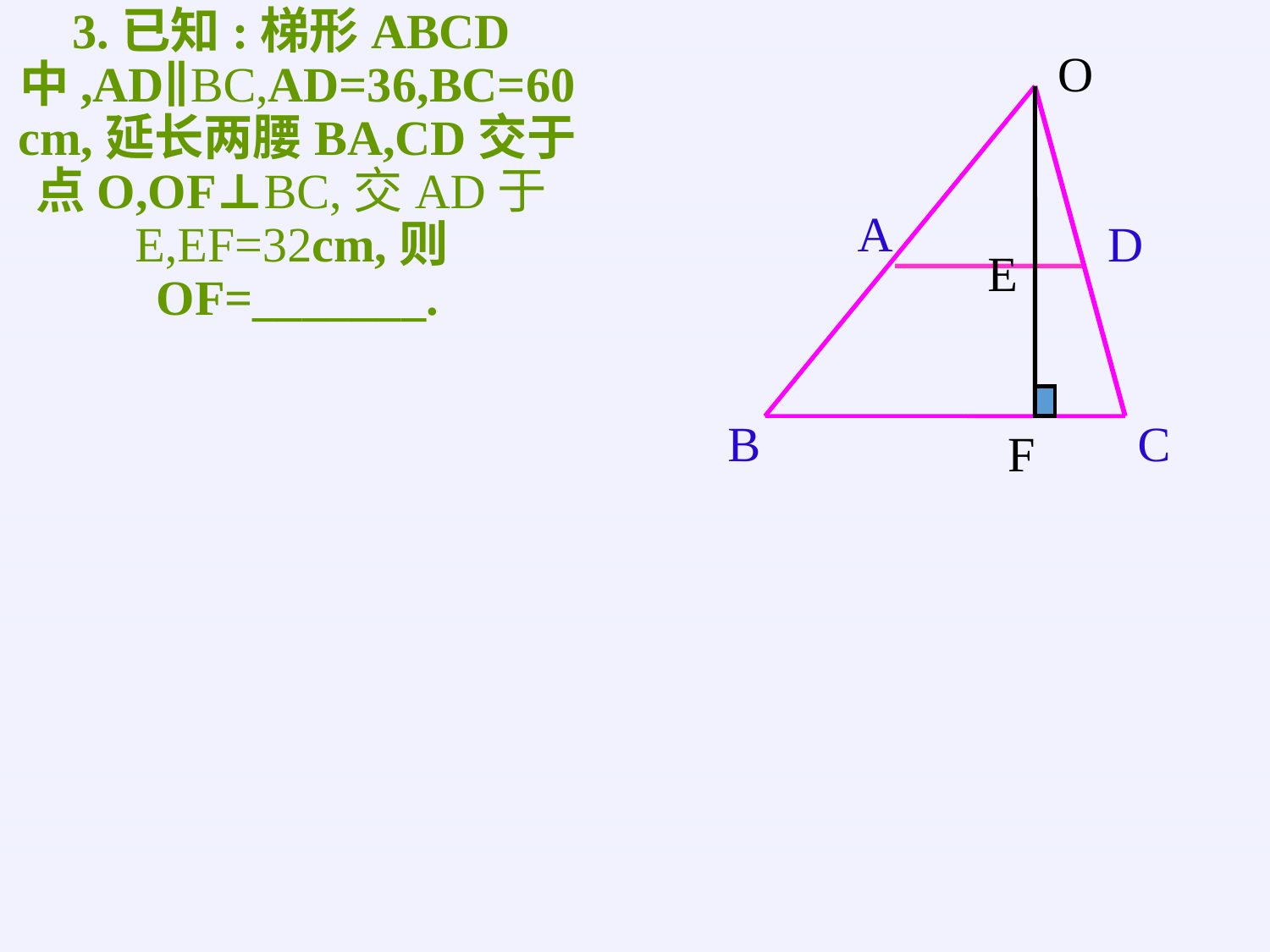

3.已知:梯形ABCD中,AD∥BC,AD=36,BC=60cm,延长两腰BA,CD交于点O,OF⊥BC,交AD于E,EF=32cm,则OF=_______.

O

A
D
E

B
C

F